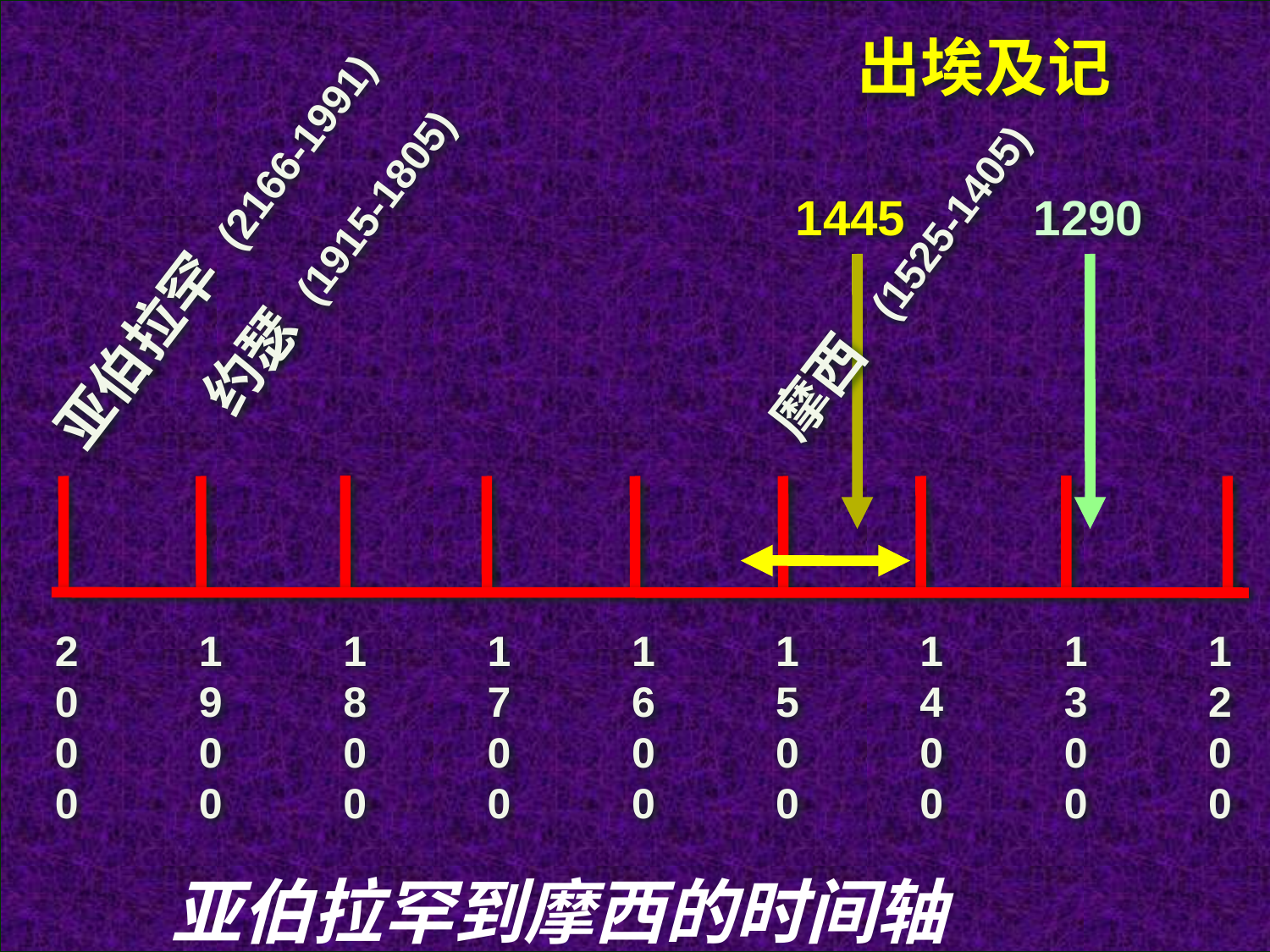

出埃及记
1445
1290
约瑟 (1915-1805)
  亚伯拉罕 (2166-1991)
  摩西  (1525-1405)

2000
1900
1800
1700
1600
1500
1400
1300
1200
亚伯拉罕到摩西的时间轴